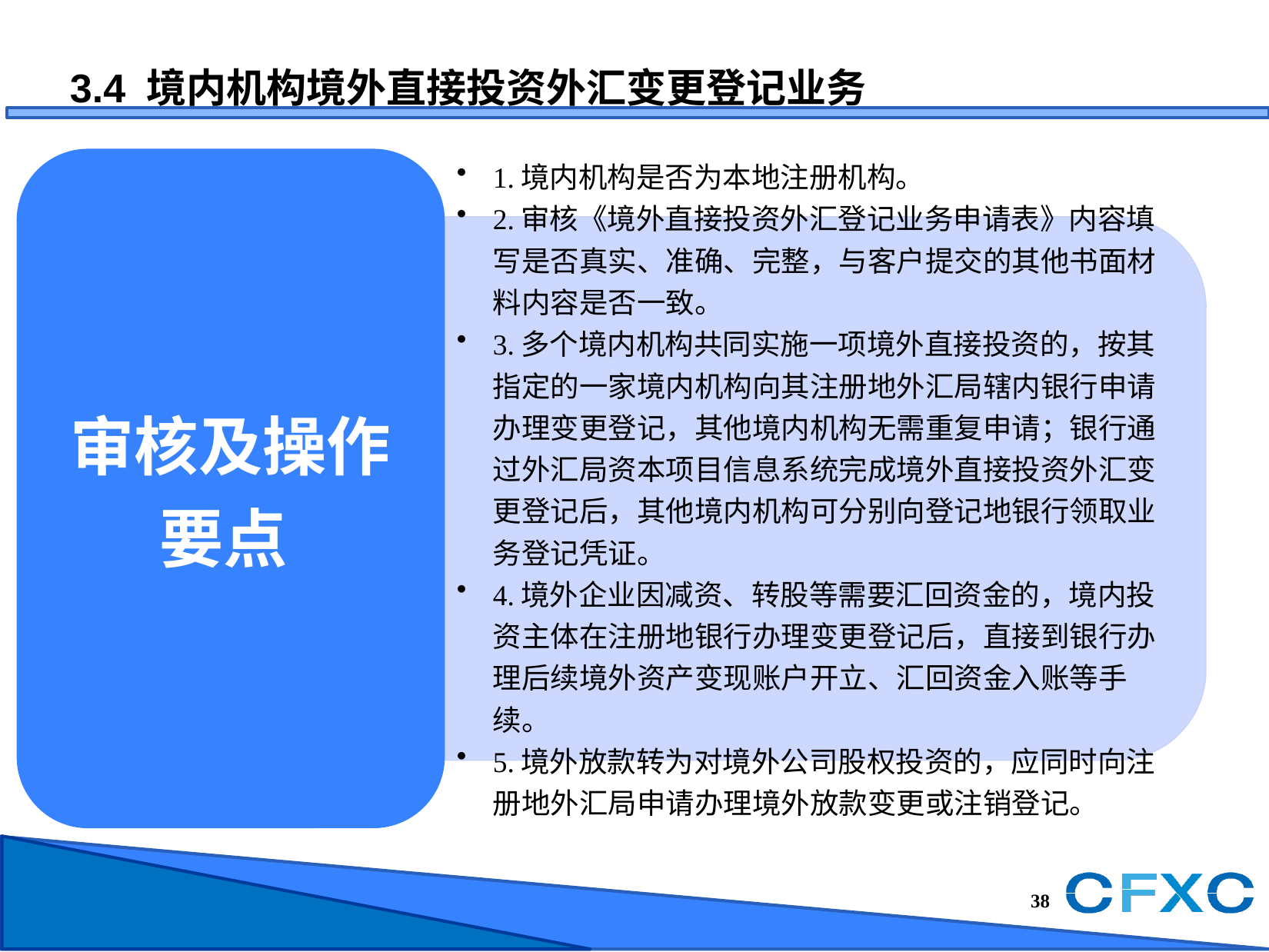

3.4 境内机构境外直接投资外汇变更登记业务
审核及操作要点
1.境内机构是否为本地注册机构。
2.审核《境外直接投资外汇登记业务申请表》内容填写是否真实、准确、完整，与客户提交的其他书面材料内容是否一致。
3.多个境内机构共同实施一项境外直接投资的，按其指定的一家境内机构向其注册地外汇局辖内银行申请办理变更登记，其他境内机构无需重复申请；银行通过外汇局资本项目信息系统完成境外直接投资外汇变更登记后，其他境内机构可分别向登记地银行领取业务登记凭证。
4.境外企业因减资、转股等需要汇回资金的，境内投资主体在注册地银行办理变更登记后，直接到银行办理后续境外资产变现账户开立、汇回资金入账等手续。
5.境外放款转为对境外公司股权投资的，应同时向注册地外汇局申请办理境外放款变更或注销登记。
38